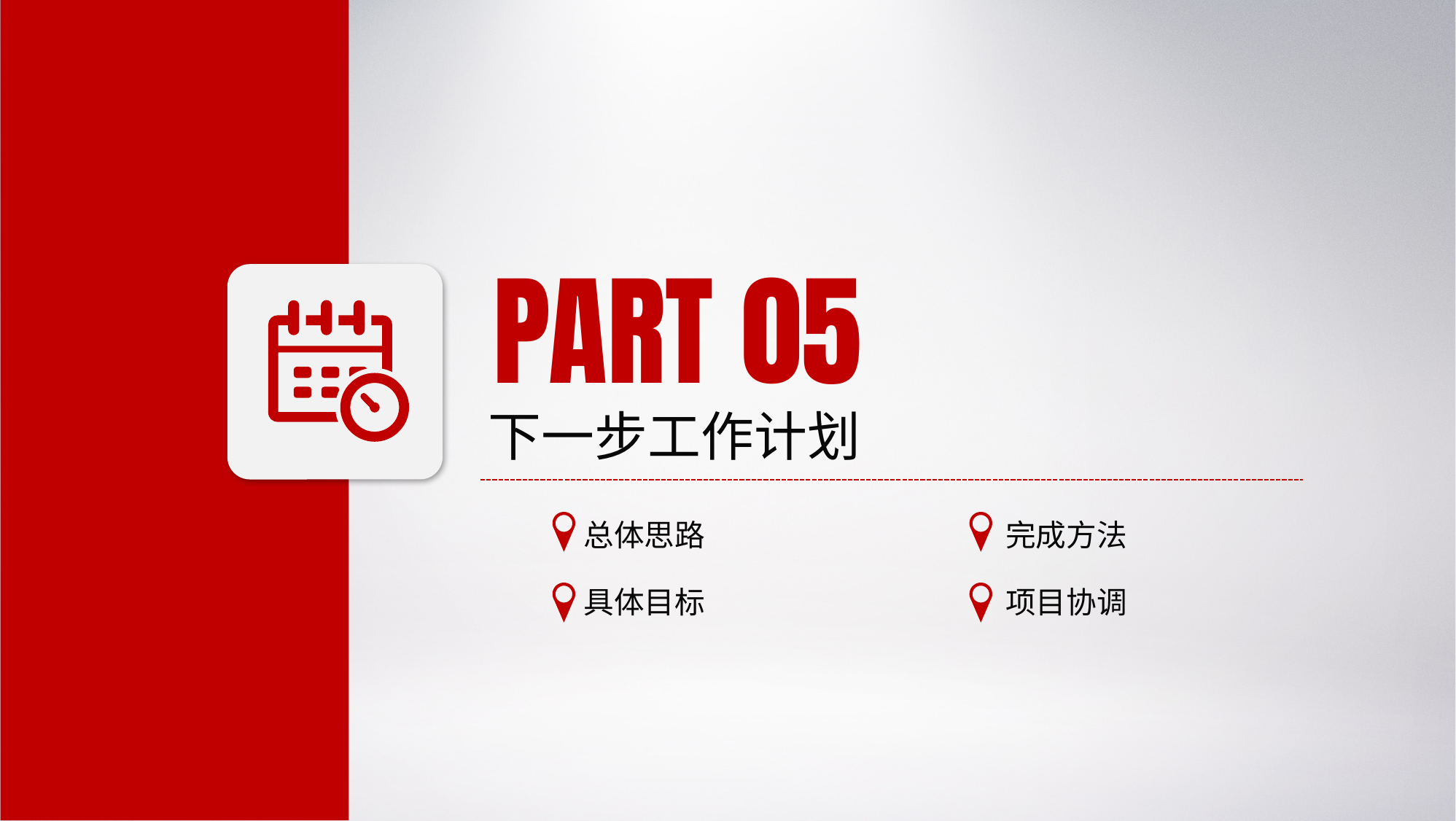

PART 05

下一步工作计划
总体思路
完成方法

具体目标
项目协调